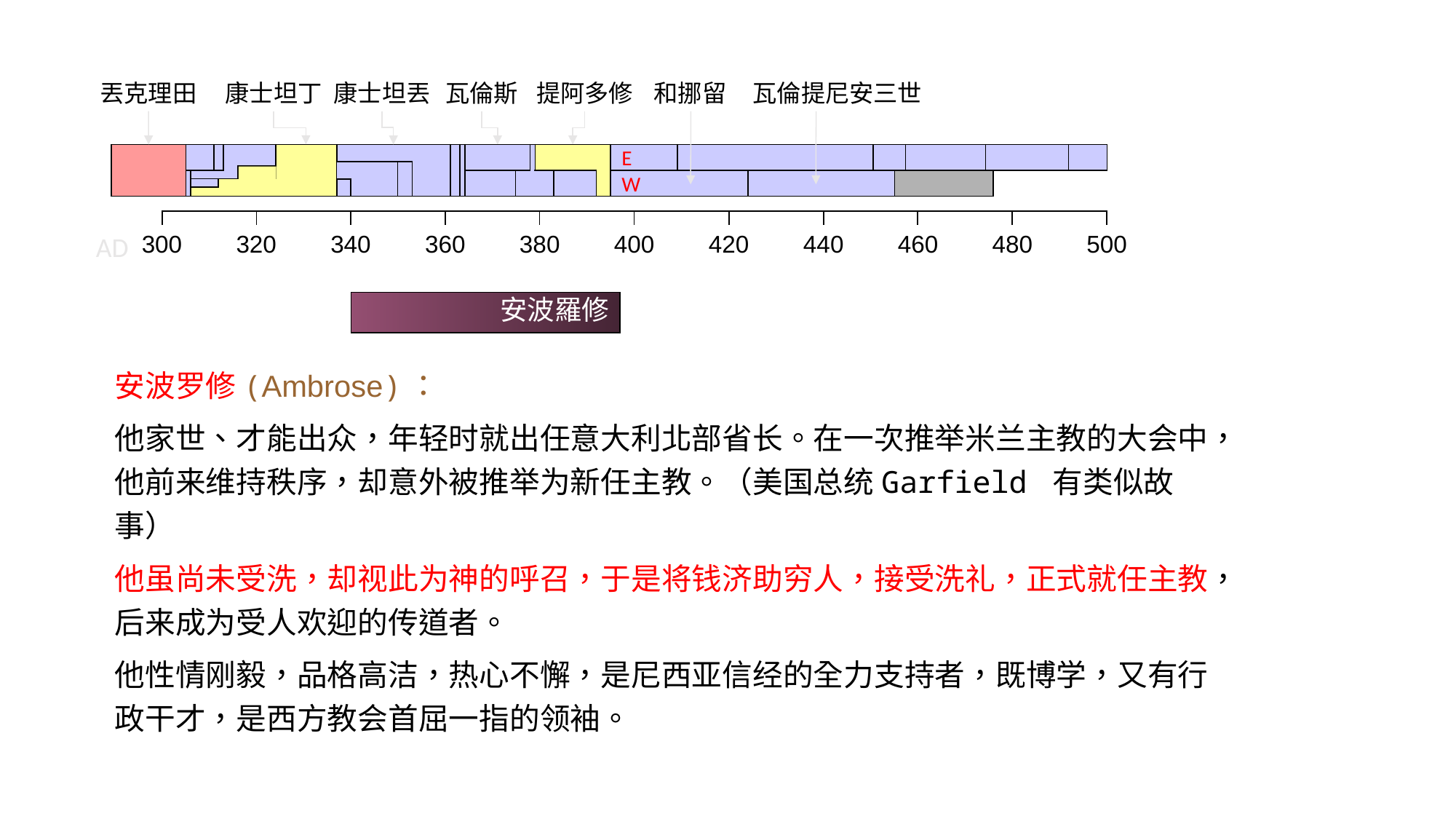

和挪留
丟克理田
康士坦丁
康士坦丟
瓦倫斯
提阿多修
瓦倫提尼安三世

E

W

|  |  |  |  |  |  |  |  |  |  |
| --- | --- | --- | --- | --- | --- | --- | --- | --- | --- |
AD
| 300 | 320 | 340 | 360 | 380 | 400 | 420 | 440 | 460 | 480 | 500 |
| --- | --- | --- | --- | --- | --- | --- | --- | --- | --- | --- |
安波羅修
安波罗修(Ambrose)：
他家世、才能出众，年轻时就出任意大利北部省长。在一次推举米兰主教的大会中，他前来维持秩序，却意外被推举为新任主教。（美国总统Garfield 有类似故事）
他虽尚未受洗，却视此为神的呼召，于是将钱济助穷人，接受洗礼，正式就任主教，后来成为受人欢迎的传道者。
他性情刚毅，品格高洁，热心不懈，是尼西亚信经的全力支持者，既博学，又有行政干才，是西方教会首屈一指的领袖。